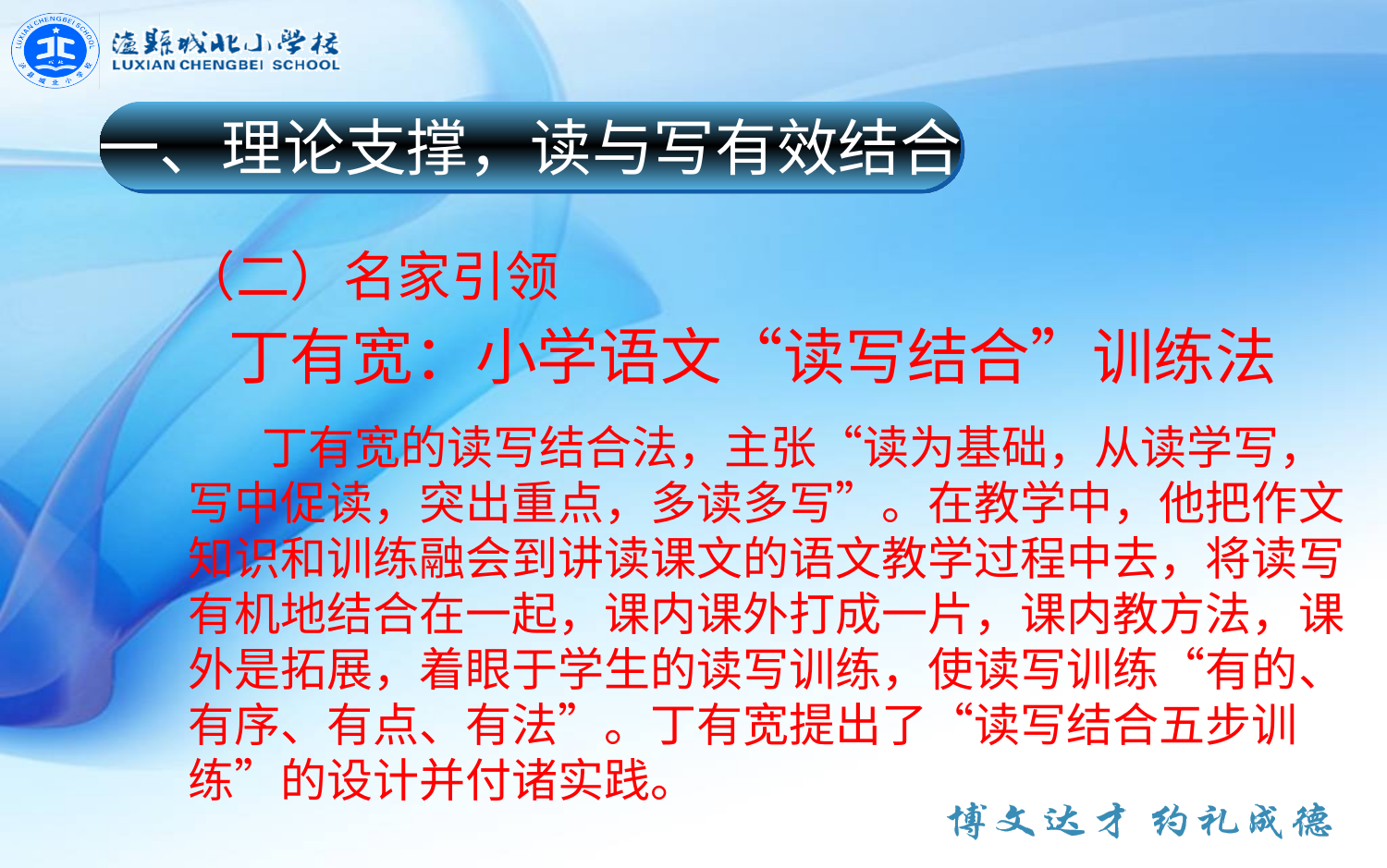

一、理论支撑，读与写有效结合
  （二）名家引领
     丁有宽：小学语文“读写结合”训练法

      丁有宽的读写结合法，主张“读为基础，从读学写，写中促读，突出重点，多读多写”。在教学中，他把作文知识和训练融会到讲读课文的语文教学过程中去，将读写有机地结合在一起，课内课外打成一片，课内教方法，课外是拓展，着眼于学生的读写训练，使读写训练“有的、有序、有点、有法”。丁有宽提出了“读写结合五步训练”的设计并付诸实践。